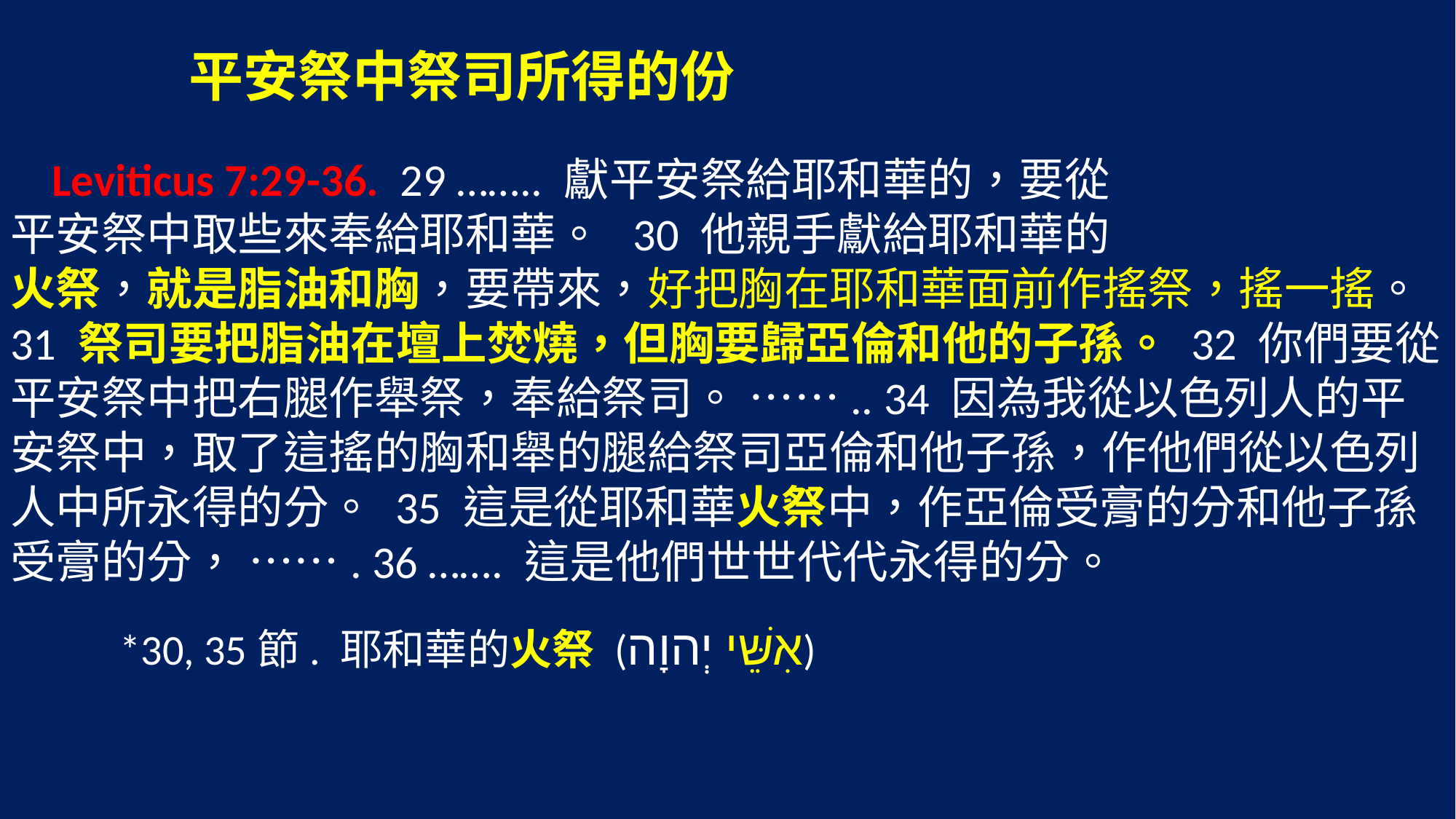

平安祭中祭司所得的份

    Leviticus 7:29-36.  29 …….. 獻平安祭給耶和華的，要從
平安祭中取些來奉給耶和華。  30 他親手獻給耶和華的
火祭，就是脂油和胸，要帶來，好把胸在耶和華面前作搖祭，搖一搖。 31 祭司要把脂油在壇上焚燒，但胸要歸亞倫和他的子孫。 32 你們要從平安祭中把右腿作舉祭，奉給祭司。 …….. 34 因為我從以色列人的平安祭中，取了這搖的胸和舉的腿給祭司亞倫和他子孫，作他們從以色列人中所永得的分。 35 這是從耶和華火祭中，作亞倫受膏的分和他子孫受膏的分， ……. 36 ……. 這是他們世世代代永得的分。

	*30, 35節. 耶和華的火祭 (אִשֵּׁי יְהוָה)